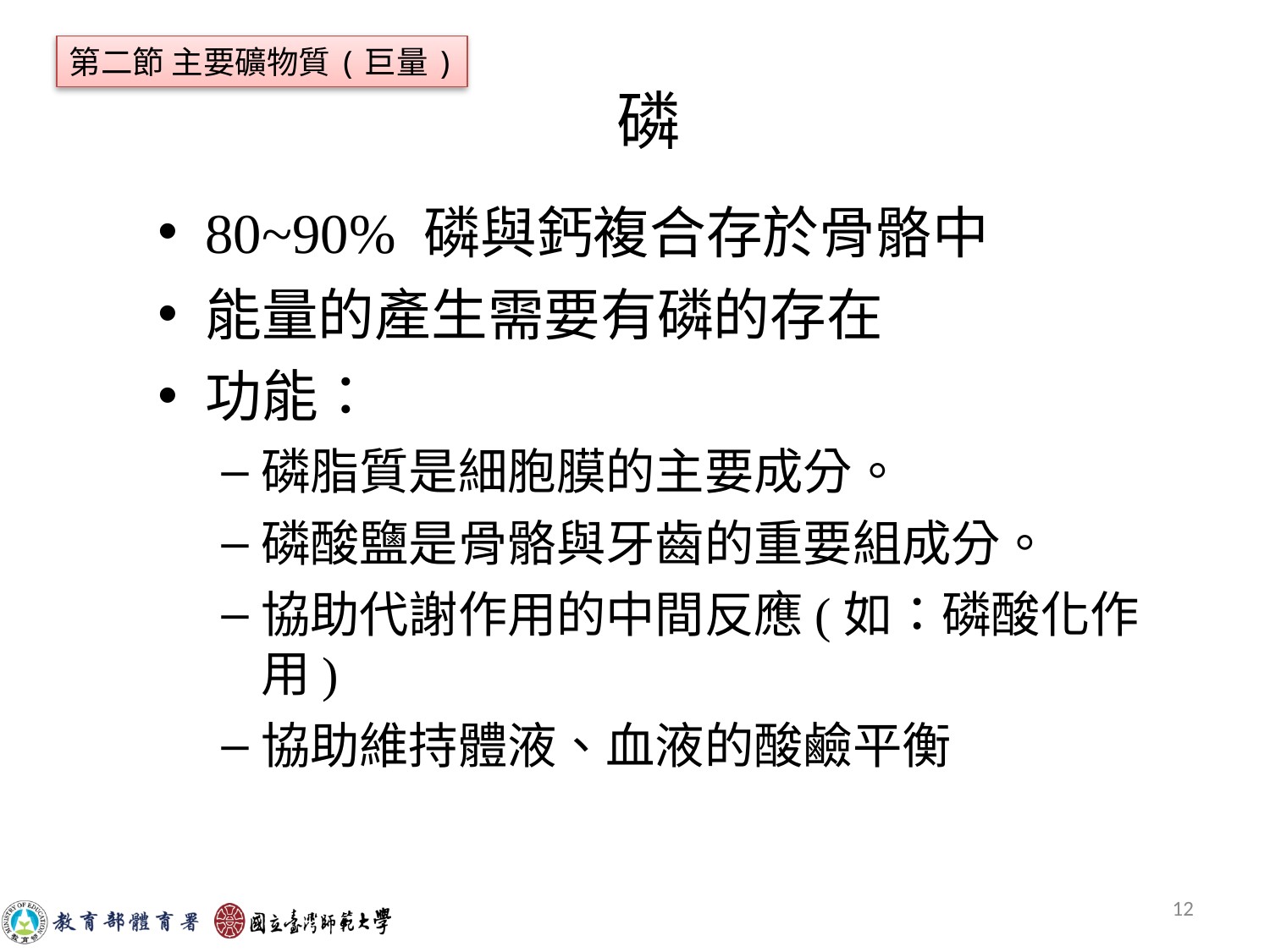

第二節 主要礦物質(巨量)
# 磷
80~90% 磷與鈣複合存於骨骼中
能量的產生需要有磷的存在
功能：
磷脂質是細胞膜的主要成分。
磷酸鹽是骨骼與牙齒的重要組成分。
協助代謝作用的中間反應(如：磷酸化作用)
協助維持體液、血液的酸鹼平衡
12